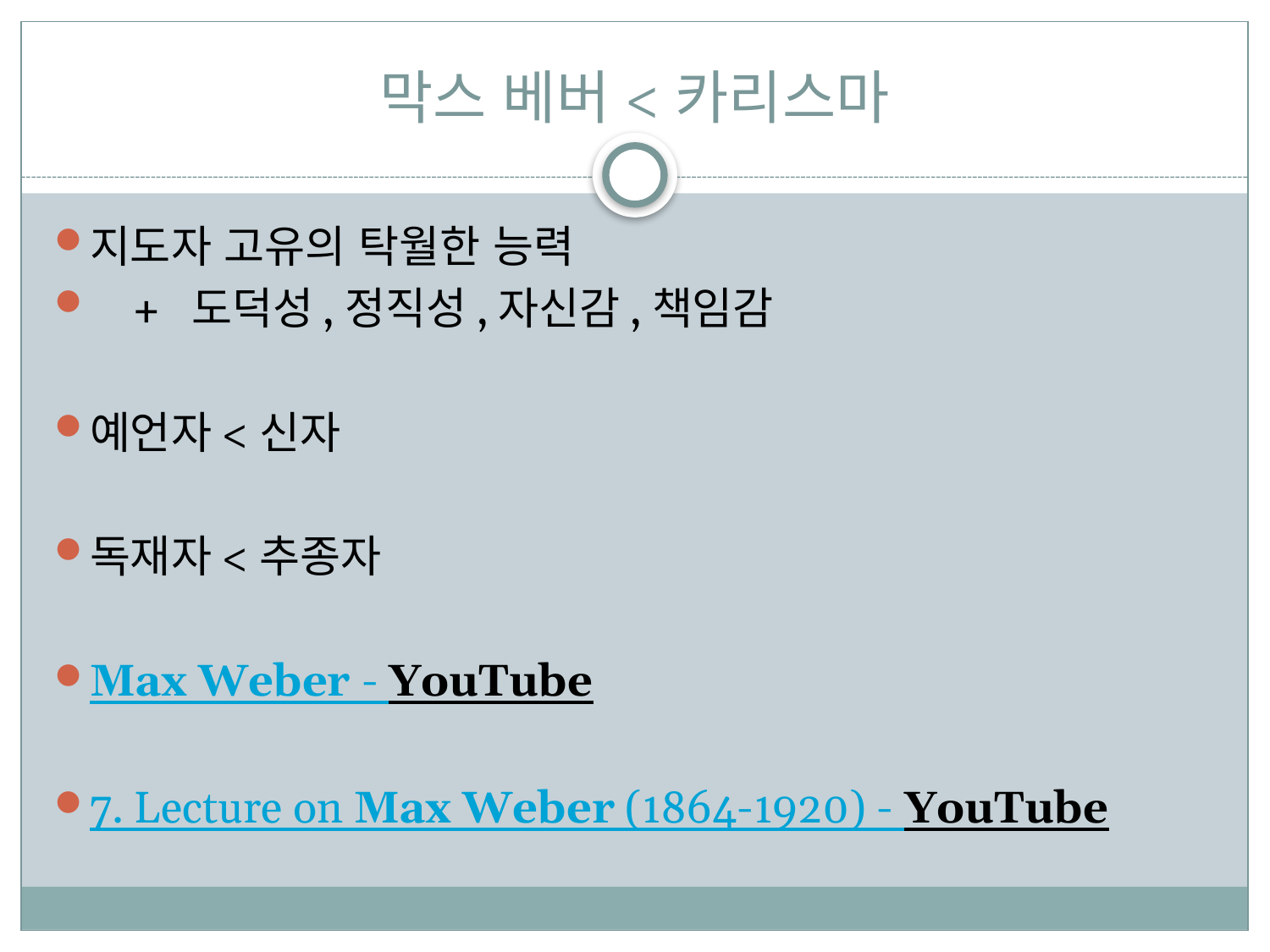

# 막스 베버<카리스마
지도자 고유의 탁월한 능력
    +  도덕성,정직성,자신감,책임감

예언자<신자

독재자<추종자

Max Weber - YouTube

7. Lecture on Max Weber (1864-1920) - YouTube